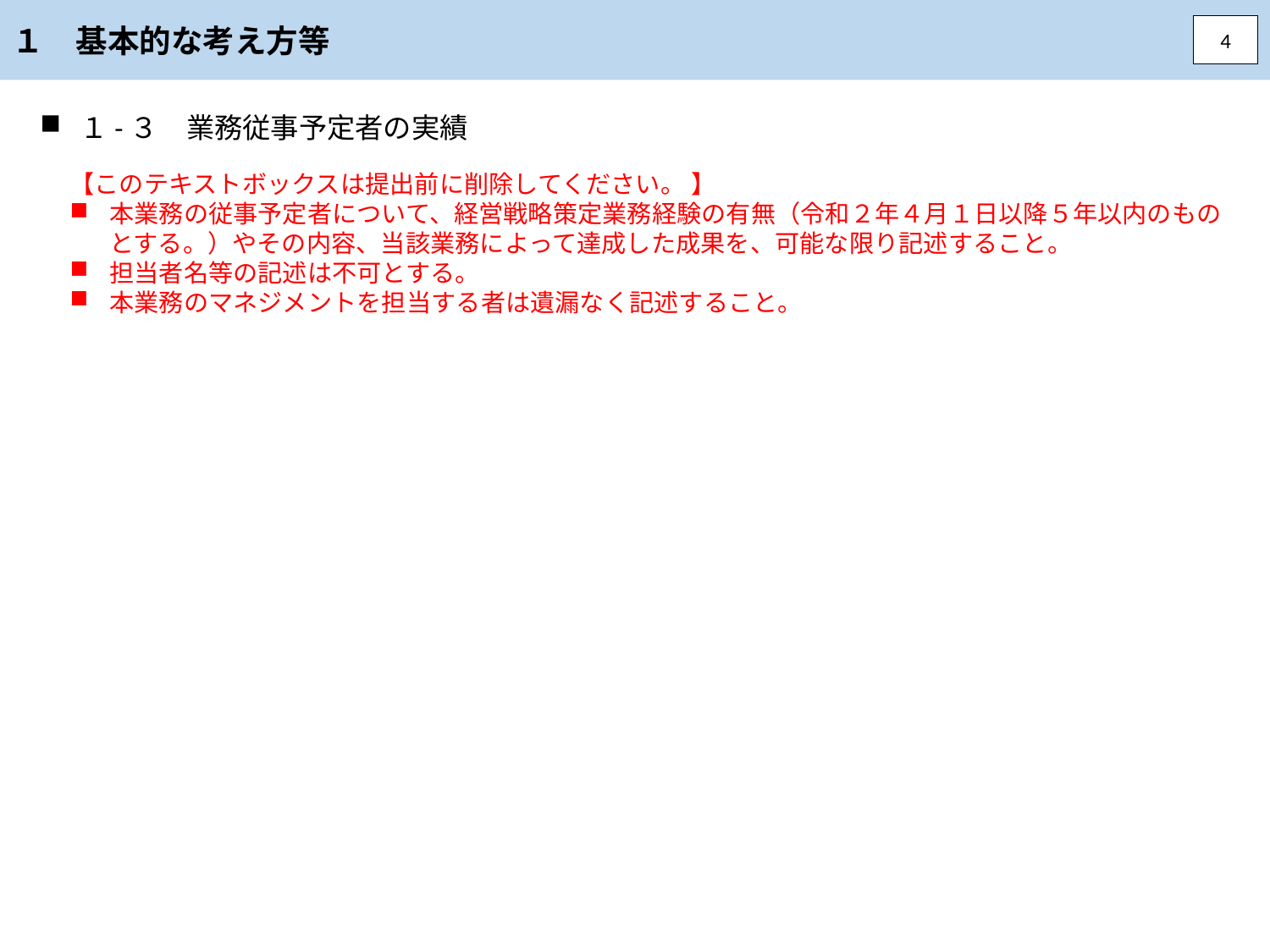

１　基本的な考え方等
4
１-３　業務従事予定者の実績
【このテキストボックスは提出前に削除してください。 】
本業務の従事予定者について、経営戦略策定業務経験の有無（令和２年４月１日以降５年以内のものとする。）やその内容、当該業務によって達成した成果を、可能な限り記述すること。
担当者名等の記述は不可とする。
本業務のマネジメントを担当する者は遺漏なく記述すること。